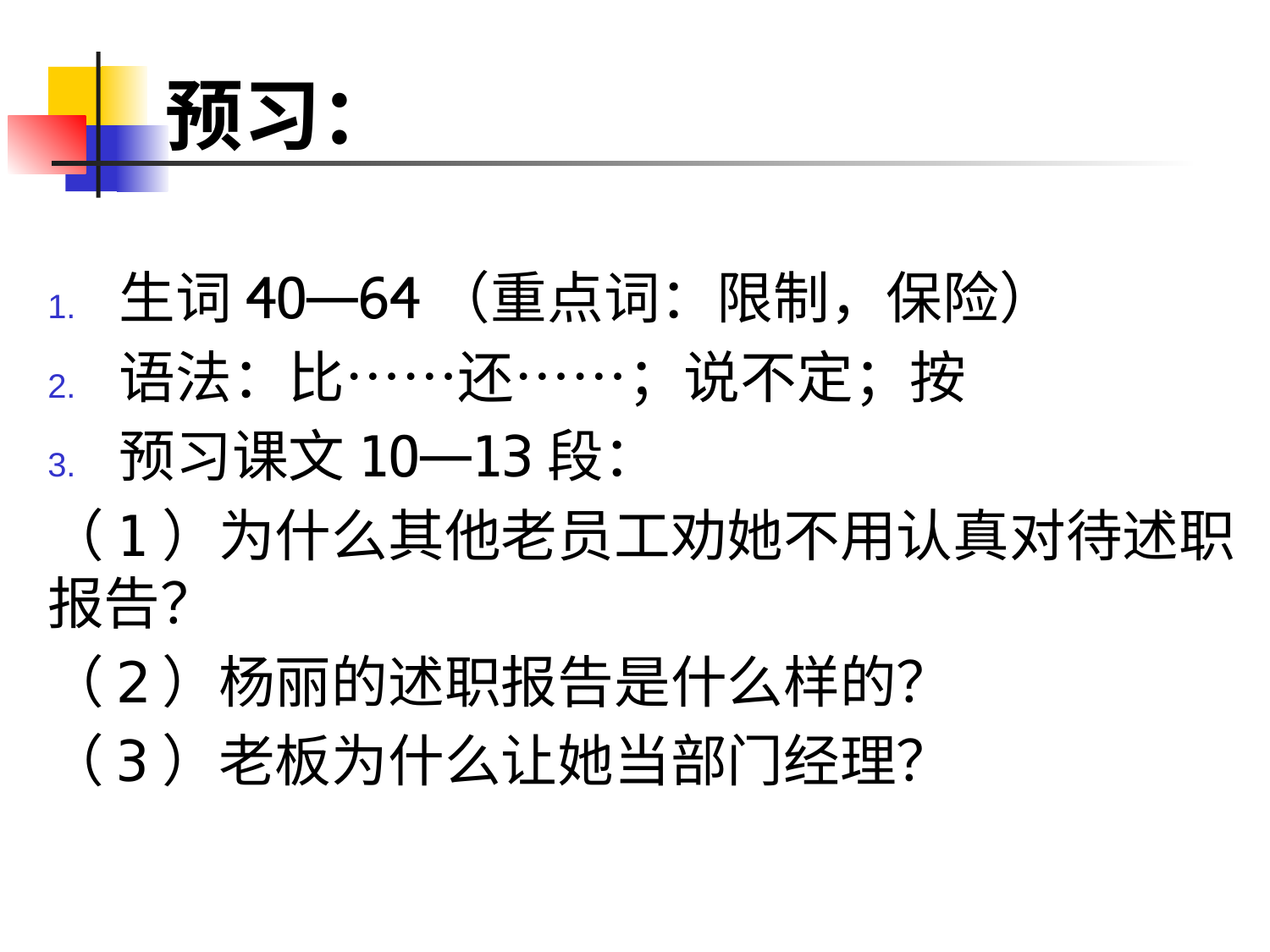

# 预习：
生词40—64（重点词：限制，保险）
语法：比……还……；说不定；按
预习课文10—13段：
（1）为什么其他老员工劝她不用认真对待述职报告？
（2）杨丽的述职报告是什么样的？
（3）老板为什么让她当部门经理？